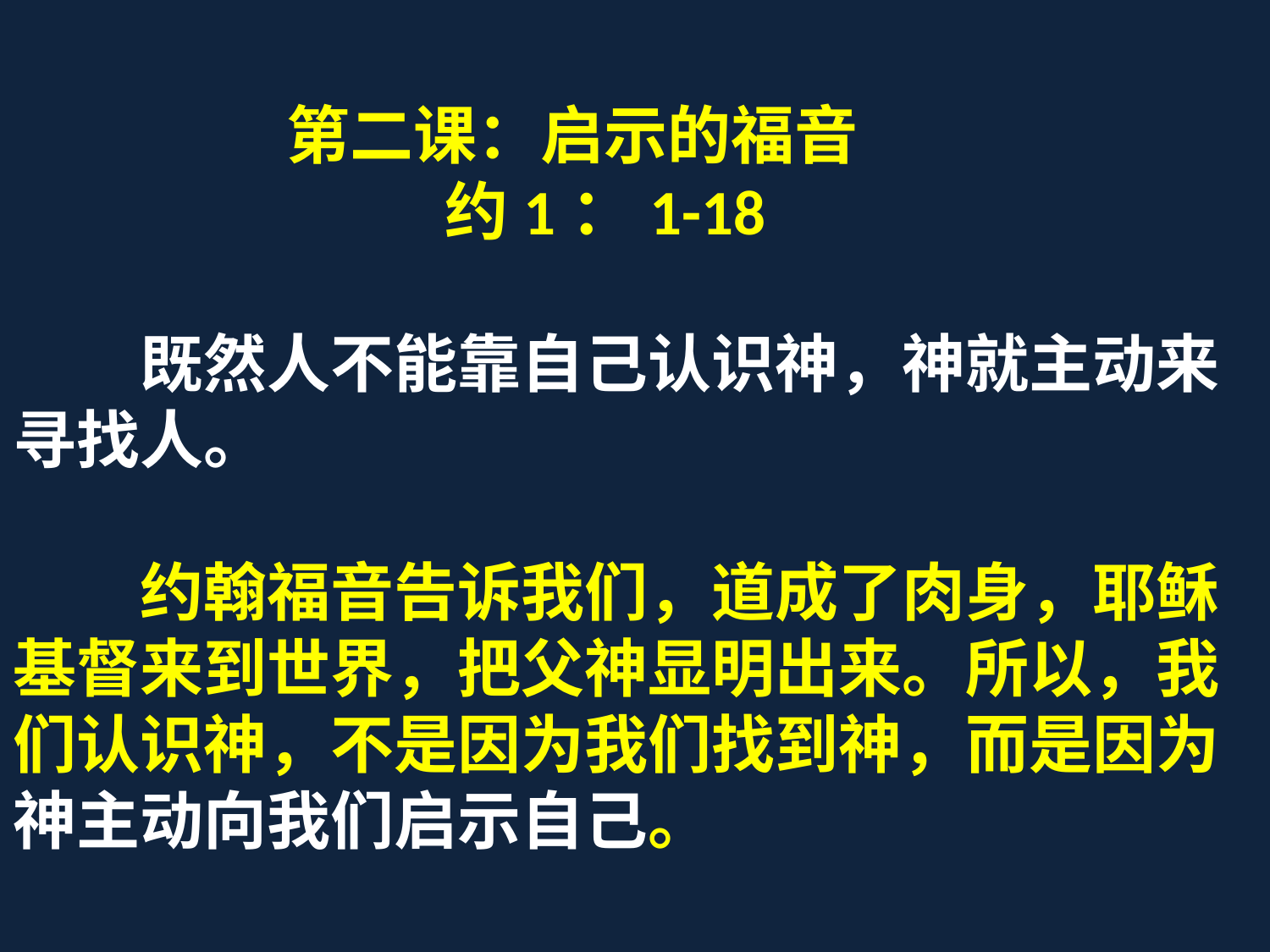

第二课：启示的福音
                             约1：1-18

	既然人不能靠自己认识神，神就主动来寻找人。

	约翰福音告诉我们，道成了肉身，耶稣基督来到世界，把父神显明出来。所以，我们认识神，不是因为我们找到神，而是因为神主动向我们启示自己。